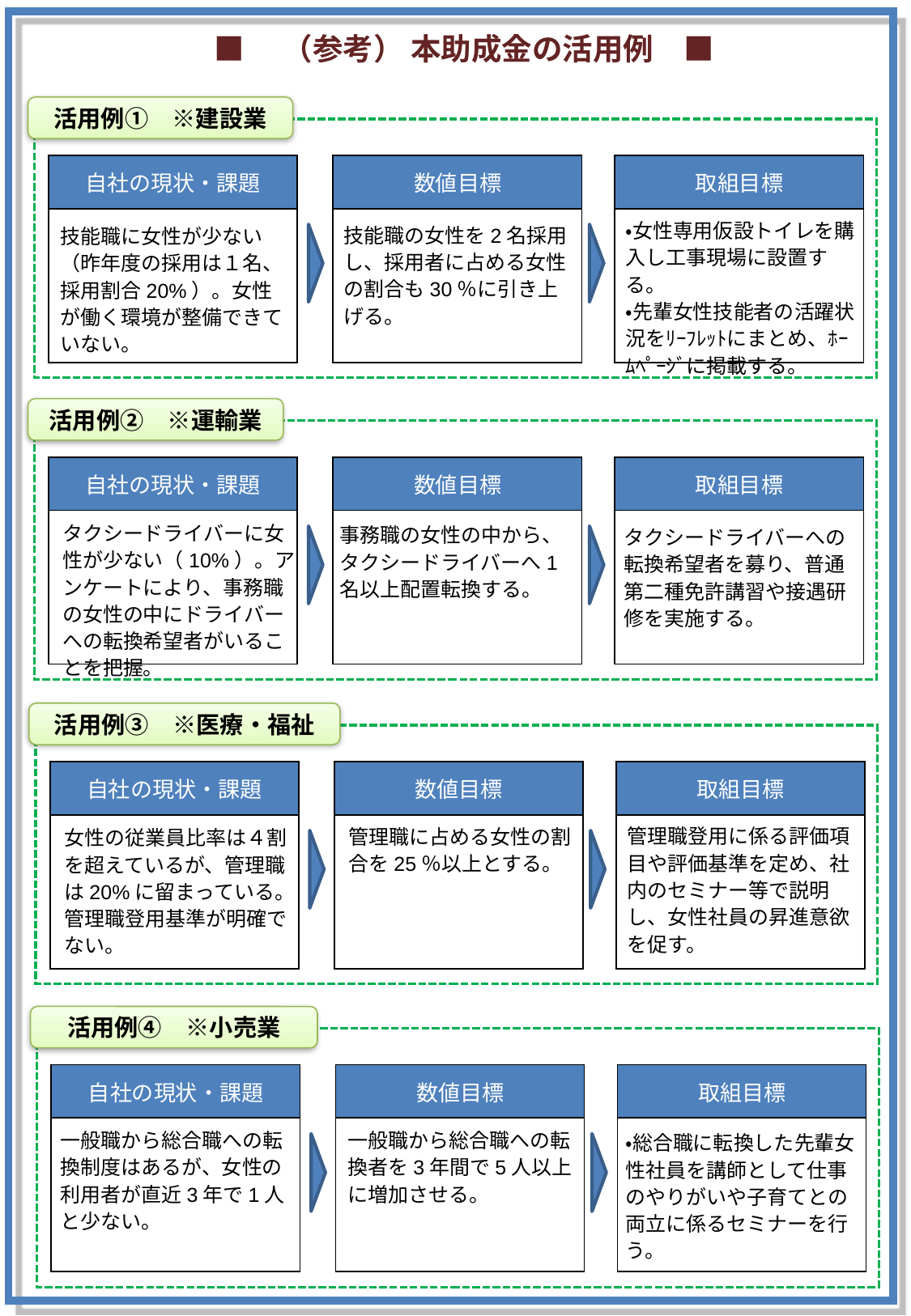

■　（参考） 本助成金の活用例　■
活用例①　※建設業

| 自社の現状・課題 |
| --- |
|  |
| 数値目標 |
| --- |
|  |
| 取組目標 |
| --- |
|  |
・女性専用仮設トイレを購入し工事現場に設置する。
・先輩女性技能者の活躍状況をﾘｰﾌﾚｯﾄにまとめ、ﾎｰﾑﾍﾟｰｼﾞに掲載する。
技能職の女性を2名採用し、採用者に占める女性の割合も30％に引き上げる。
技能職に女性が少ない（昨年度の採用は１名、採用割合20%）。女性が働く環境が整備できていない。

活用例②　※運輸業

| 自社の現状・課題 |
| --- |
|  |
| 数値目標 |
| --- |
|  |
| 取組目標 |
| --- |
|  |
タクシードライバーに女性が少ない（10%）。アンケートにより、事務職の女性の中にドライバーへの転換希望者がいることを把握。
事務職の女性の中から、タクシードライバーへ1名以上配置転換する。
タクシードライバーへの転換希望者を募り、普通第二種免許講習や接遇研修を実施する。

活用例③　※医療・福祉

| 自社の現状・課題 |
| --- |
|  |
| 数値目標 |
| --- |
|  |
| 取組目標 |
| --- |
|  |
管理職登用に係る評価項目や評価基準を定め、社内のセミナー等で説明し、女性社員の昇進意欲を促す。
管理職に占める女性の割合を25％以上とする。
女性の従業員比率は４割を超えているが、管理職は20%に留まっている。管理職登用基準が明確でない。

活用例④　※小売業

| 自社の現状・課題 |
| --- |
|  |
| 数値目標 |
| --- |
|  |
| 取組目標 |
| --- |
|  |
一般職から総合職への転換制度はあるが、女性の利用者が直近3年で1人と少ない。
一般職から総合職への転換者を3年間で5人以上に増加させる。
・総合職に転換した先輩女性社員を講師として仕事のやりがいや子育てとの両立に係るセミナーを行う。